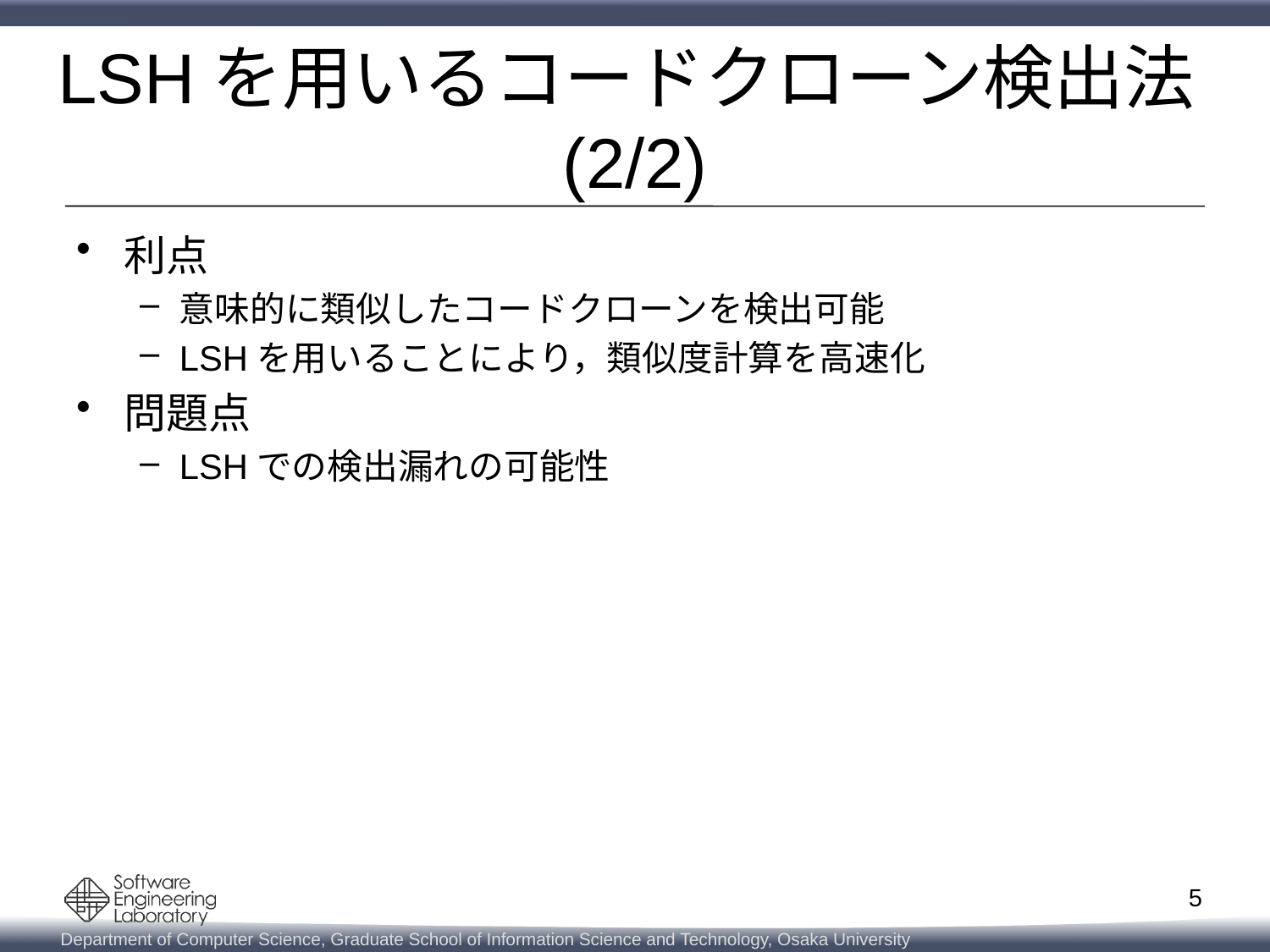

# LSHを用いるコードクローン検出法(2/2)
利点
意味的に類似したコードクローンを検出可能
LSHを用いることにより，類似度計算を高速化
問題点
LSHでの検出漏れの可能性
5